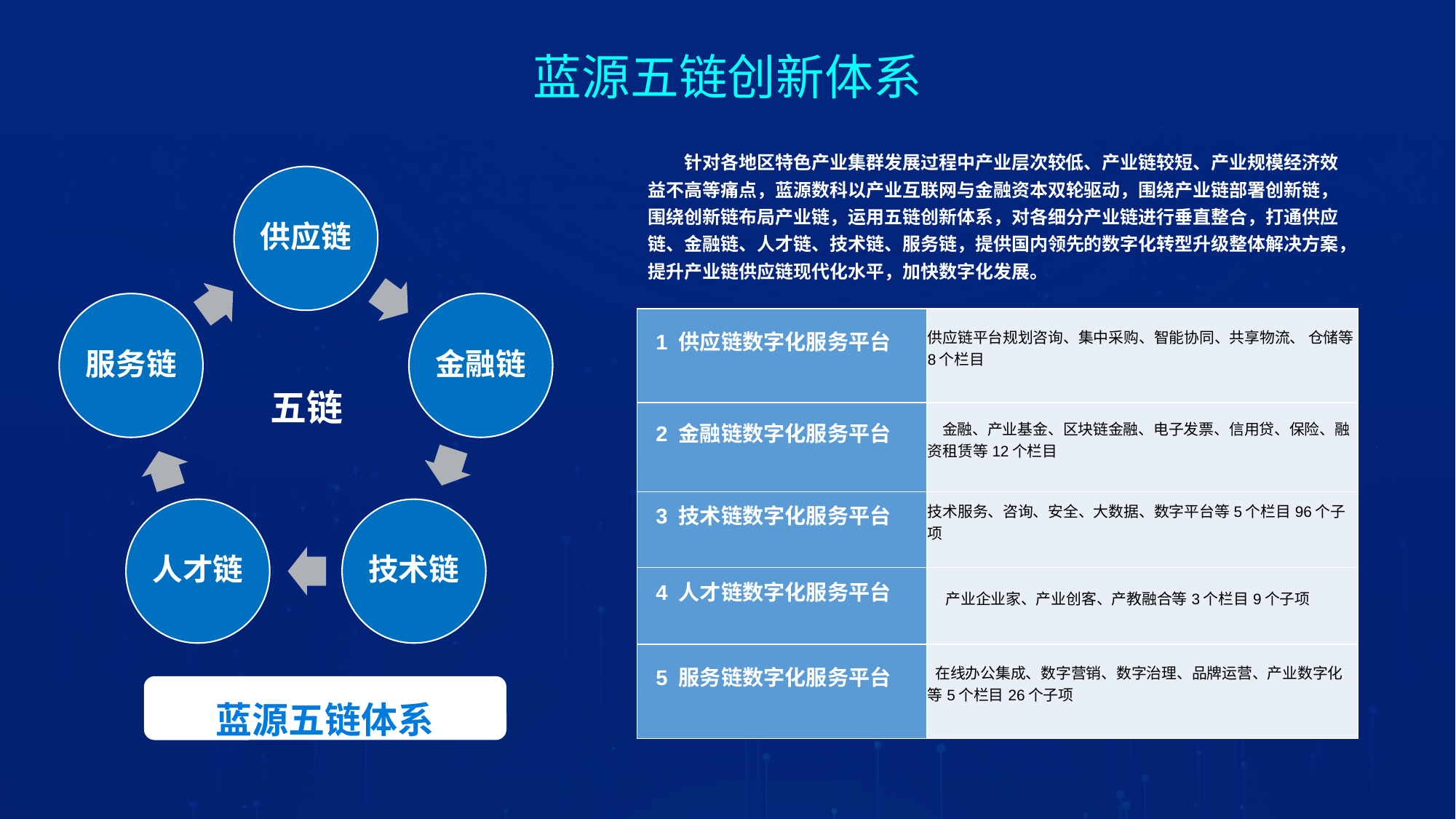

蓝源五链创新体系
针对各地区特色产业集群发展过程中产业层次较低、产业链较短、产业规模经济效益不高等痛点，蓝源数科以产业互联网与金融资本双轮驱动，围绕产业链部署创新链，围绕创新链布局产业链，运用五链创新体系，对各细分产业链进行垂直整合，打通供应链、金融链、人才链、技术链、服务链，提供国内领先的数字化转型升级整体解决方案，提升产业链供应链现代化水平，加快数字化发展。
供应链

服务链
金融链

人才链
技术链

| 1 供应链数字化服务平台 | 供应链平台规划咨询、集中采购、智能协同、共享物流、 仓储等8个栏目 |
| --- | --- |
| 2 金融链数字化服务平台 | 金融、产业基金、区块链金融、电子发票、信用贷、保险、融资租赁等12个栏目 |
| 3 技术链数字化服务平台 | 技术服务、咨询、安全、大数据、数字平台等5个栏目96个子项 |
| 4 人才链数字化服务平台 | 产业企业家、产业创客、产教融合等3个栏目9个子项 |
| 5 服务链数字化服务平台 | 在线办公集成、数字营销、数字治理、品牌运营、产业数字化等5个栏目26个子项 |
五链
蓝源五链体系